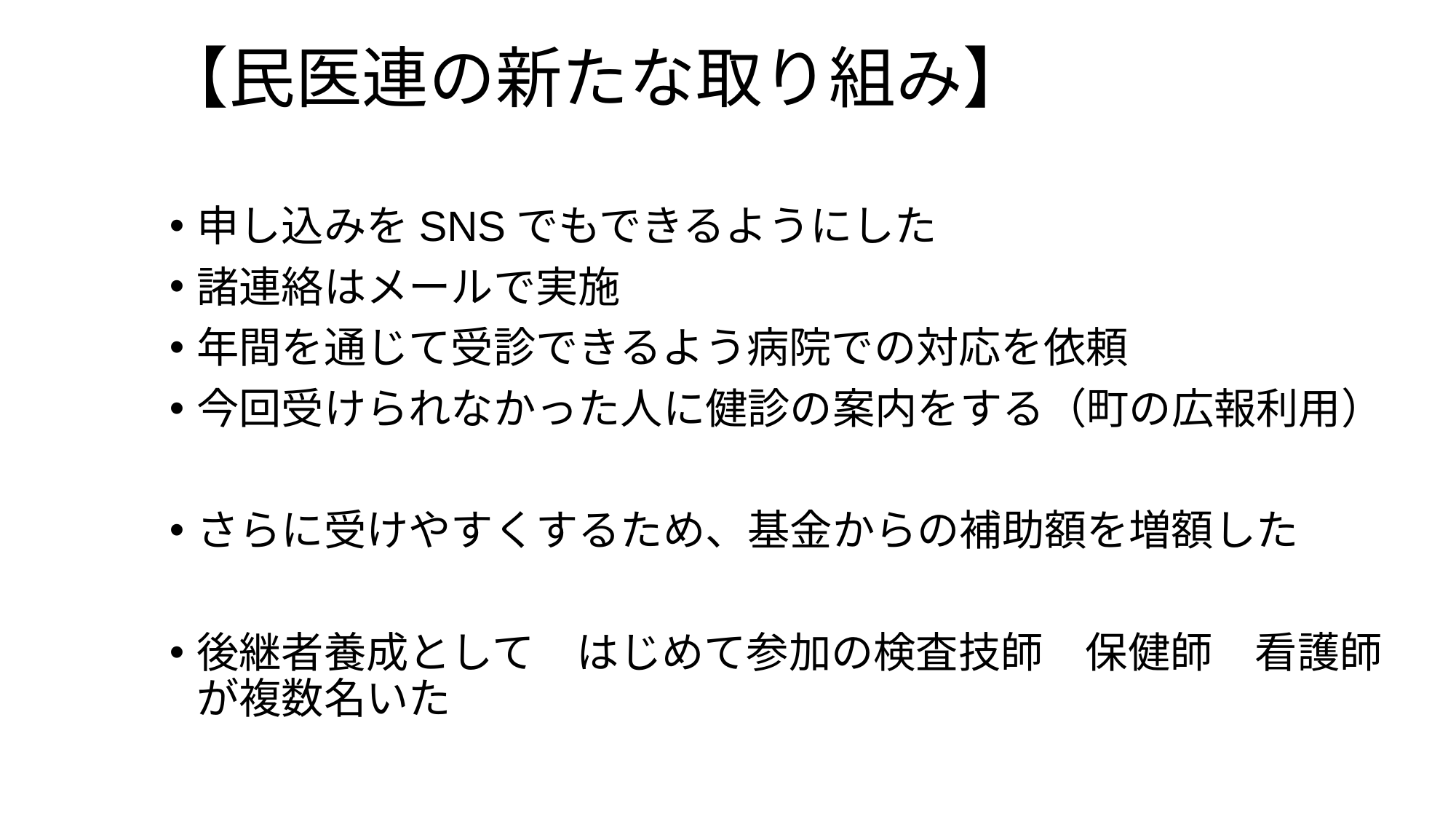

# 【民医連の新たな取り組み】
申し込みをSNSでもできるようにした
諸連絡はメールで実施
年間を通じて受診できるよう病院での対応を依頼
今回受けられなかった人に健診の案内をする（町の広報利用）

さらに受けやすくするため、基金からの補助額を増額した

後継者養成として　はじめて参加の検査技師　保健師　看護師が複数名いた